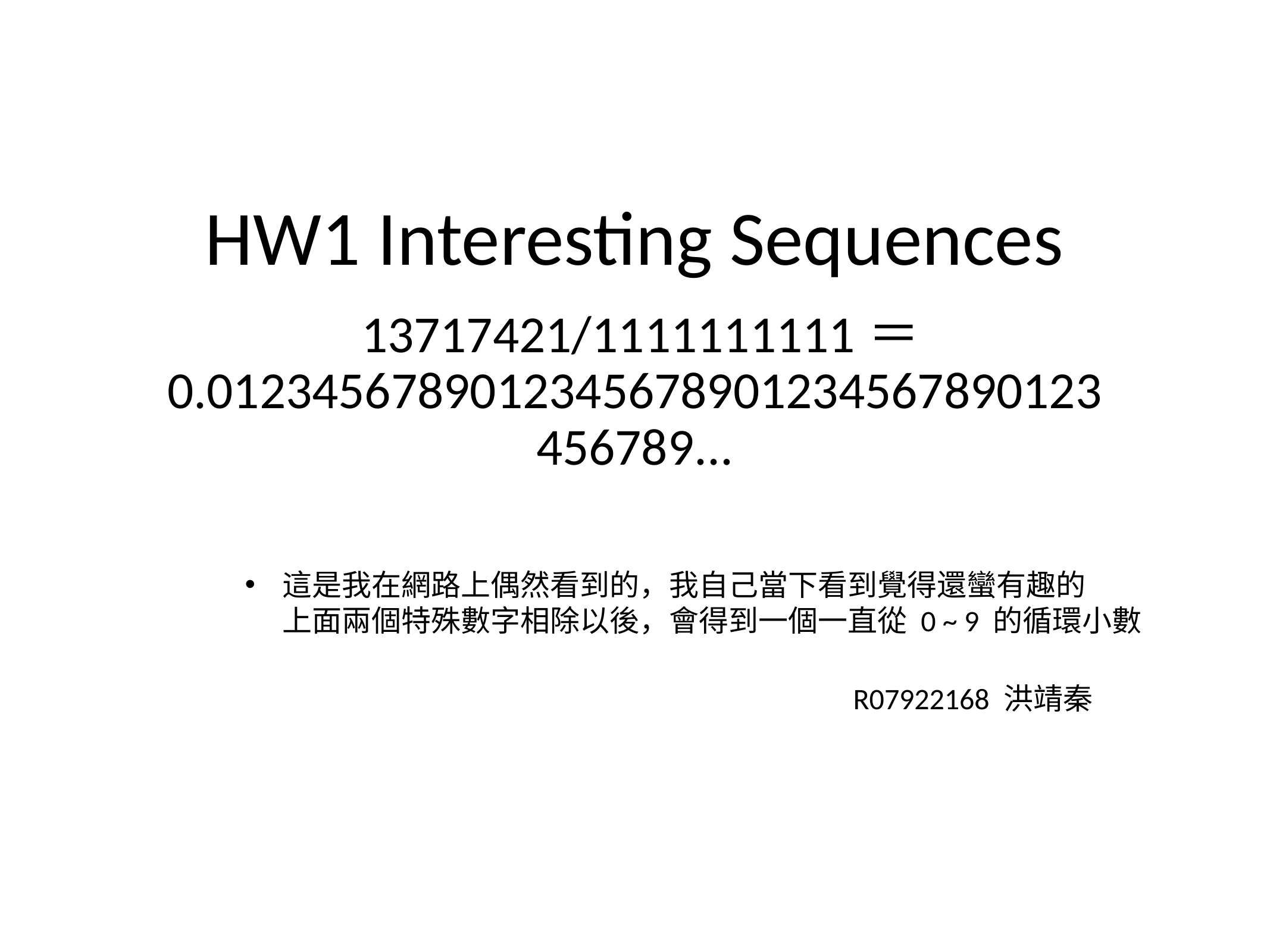

HW1 Interesting Sequences
# 13717421/1111111111＝ 0.0123456789012345678901234567890123456789...
這是我在網路上偶然看到的，我自己當下看到覺得還蠻有趣的
上面兩個特殊數字相除以後，會得到一個一直從 0 ~ 9 的循環小數
R07922168 洪靖秦